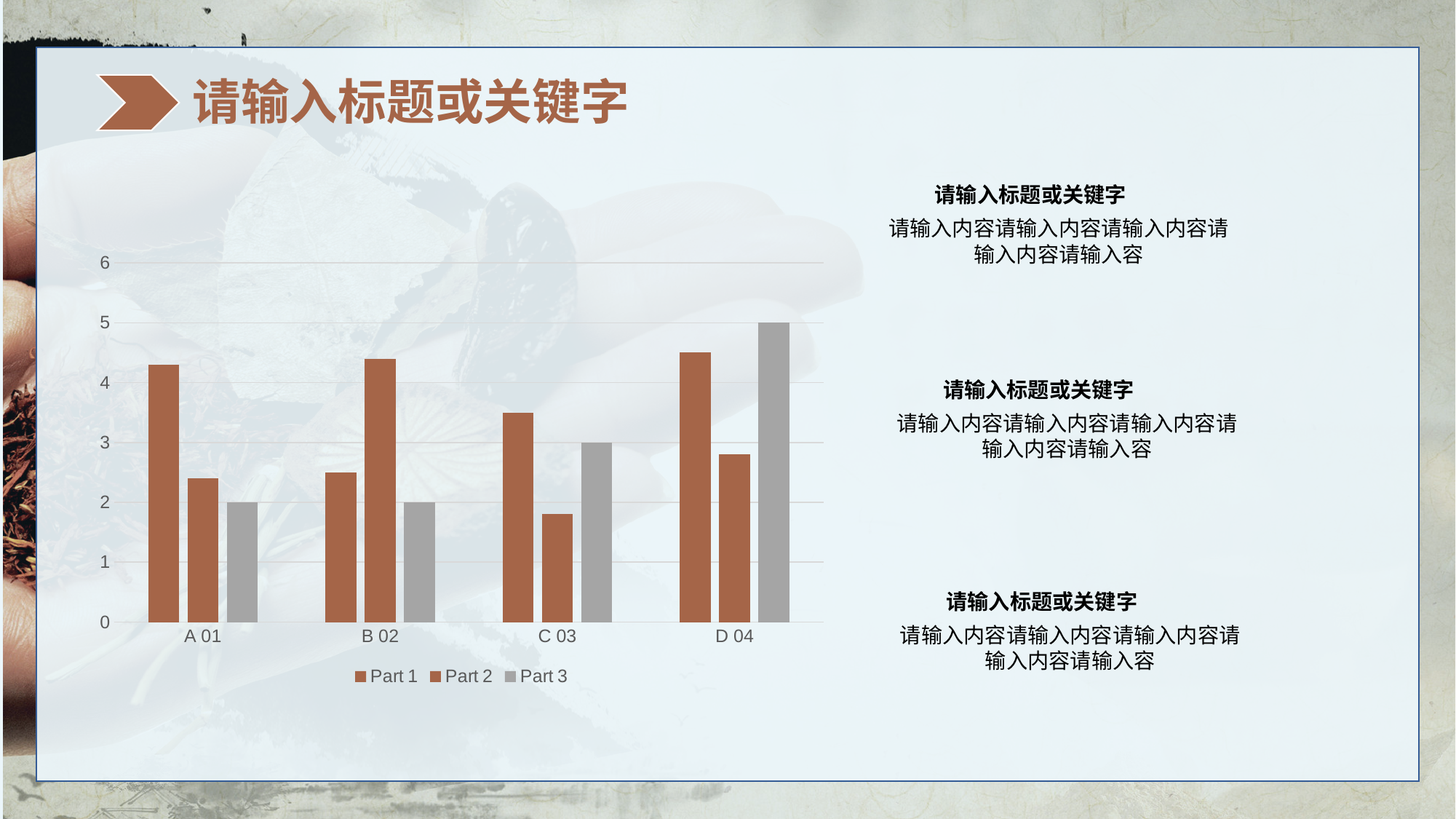

请输入标题或关键字

请输入标题或关键字
请输入内容请输入内容请输入内容请输入内容请输入容

### Chart

| Category | Part 1 | Part 2 | Part 3 |
|---|---|---|---|
| A 01 | 4.3 | 2.4 | 2.0 |
| B 02 | 2.5 | 4.4 | 2.0 |
| C 03 | 3.5 | 1.8 | 3.0 |
| D 04 | 4.5 | 2.8 | 5.0 |
请输入标题或关键字
请输入内容请输入内容请输入内容请输入内容请输入容
请输入标题或关键字
请输入内容请输入内容请输入内容请输入内容请输入容